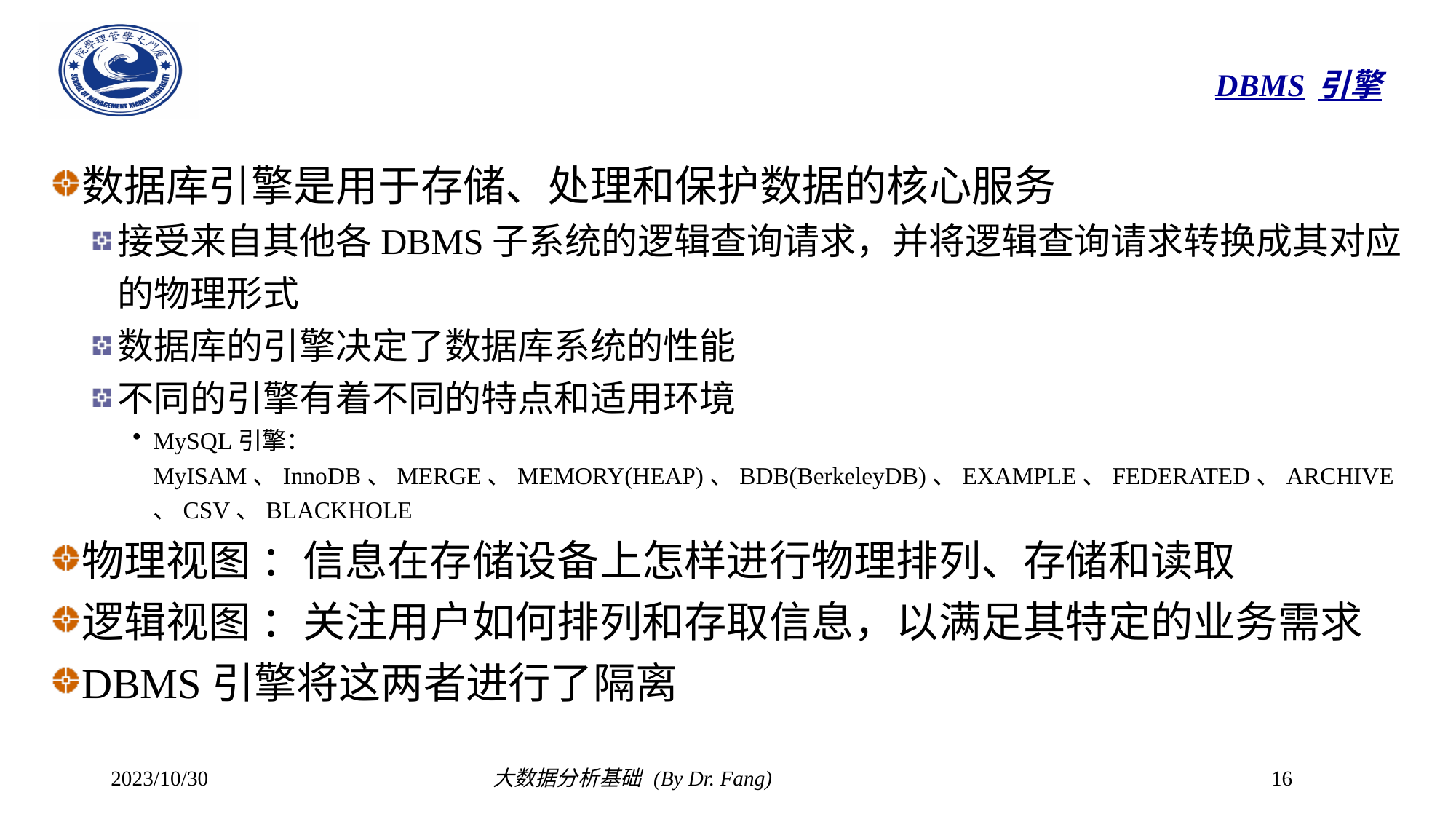

# DBMS引擎
数据库引擎是用于存储、处理和保护数据的核心服务
接受来自其他各DBMS子系统的逻辑查询请求，并将逻辑查询请求转换成其对应的物理形式
数据库的引擎决定了数据库系统的性能
不同的引擎有着不同的特点和适用环境
MySQL引擎：MyISAM、InnoDB、MERGE、MEMORY(HEAP)、BDB(BerkeleyDB)、EXAMPLE、FEDERATED、ARCHIVE、CSV、BLACKHOLE
物理视图 ：信息在存储设备上怎样进行物理排列、存储和读取
逻辑视图 ：关注用户如何排列和存取信息，以满足其特定的业务需求
DBMS引擎将这两者进行了隔离

2023/10/30
大数据分析基础 (By Dr. Fang)
16